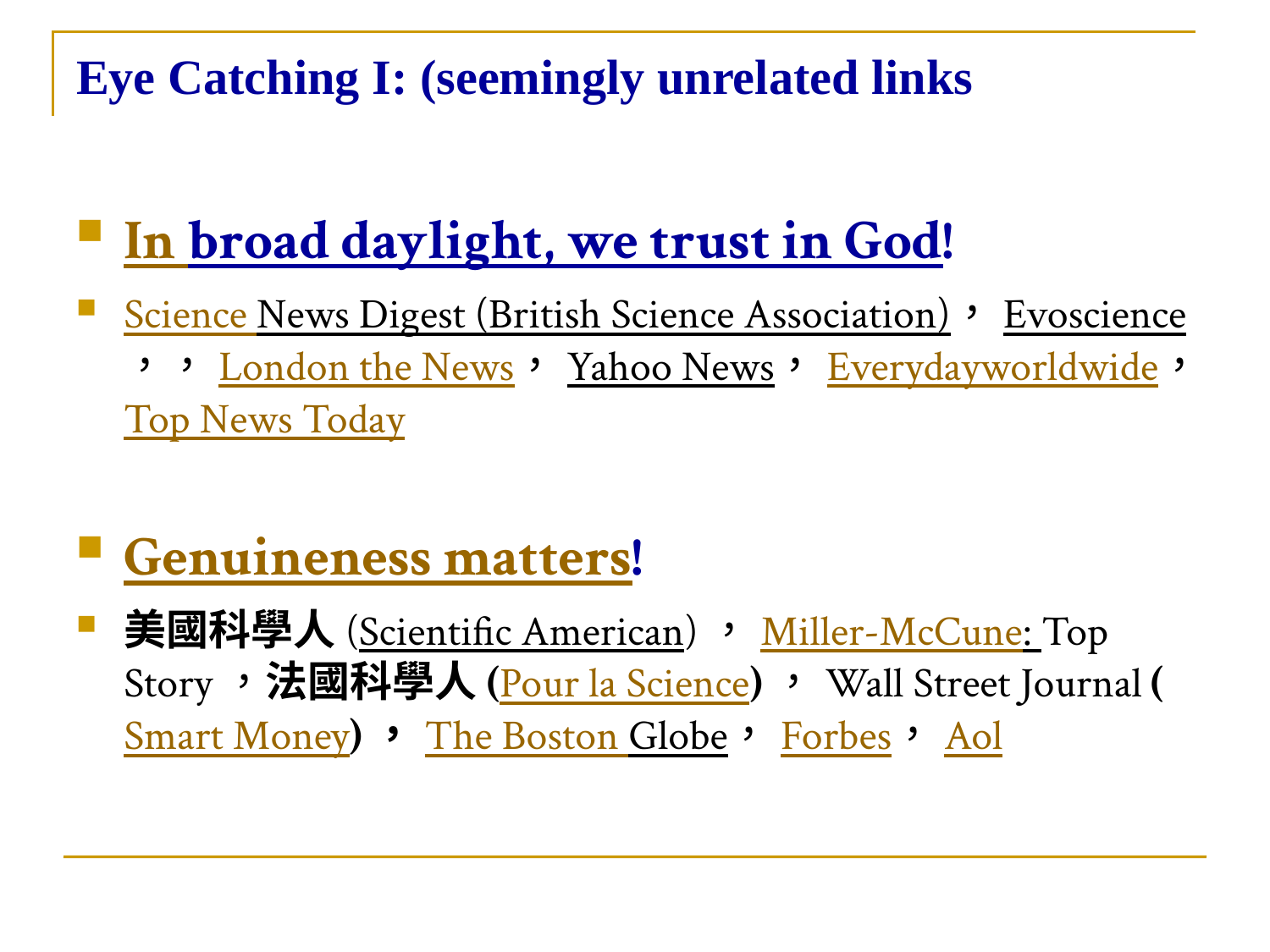

# Eye Catching I: (seemingly unrelated links
In broad daylight, we trust in God!
Science News Digest (British Science Association)，Evoscience，，London the News，Yahoo News，Everydayworldwide，Top News Today

Genuineness matters!
美國科學人(Scientific American)，Miller-McCune: Top Story，法國科學人(Pour la Science)，Wall Street Journal (Smart Money)，The Boston Globe，Forbes，Aol